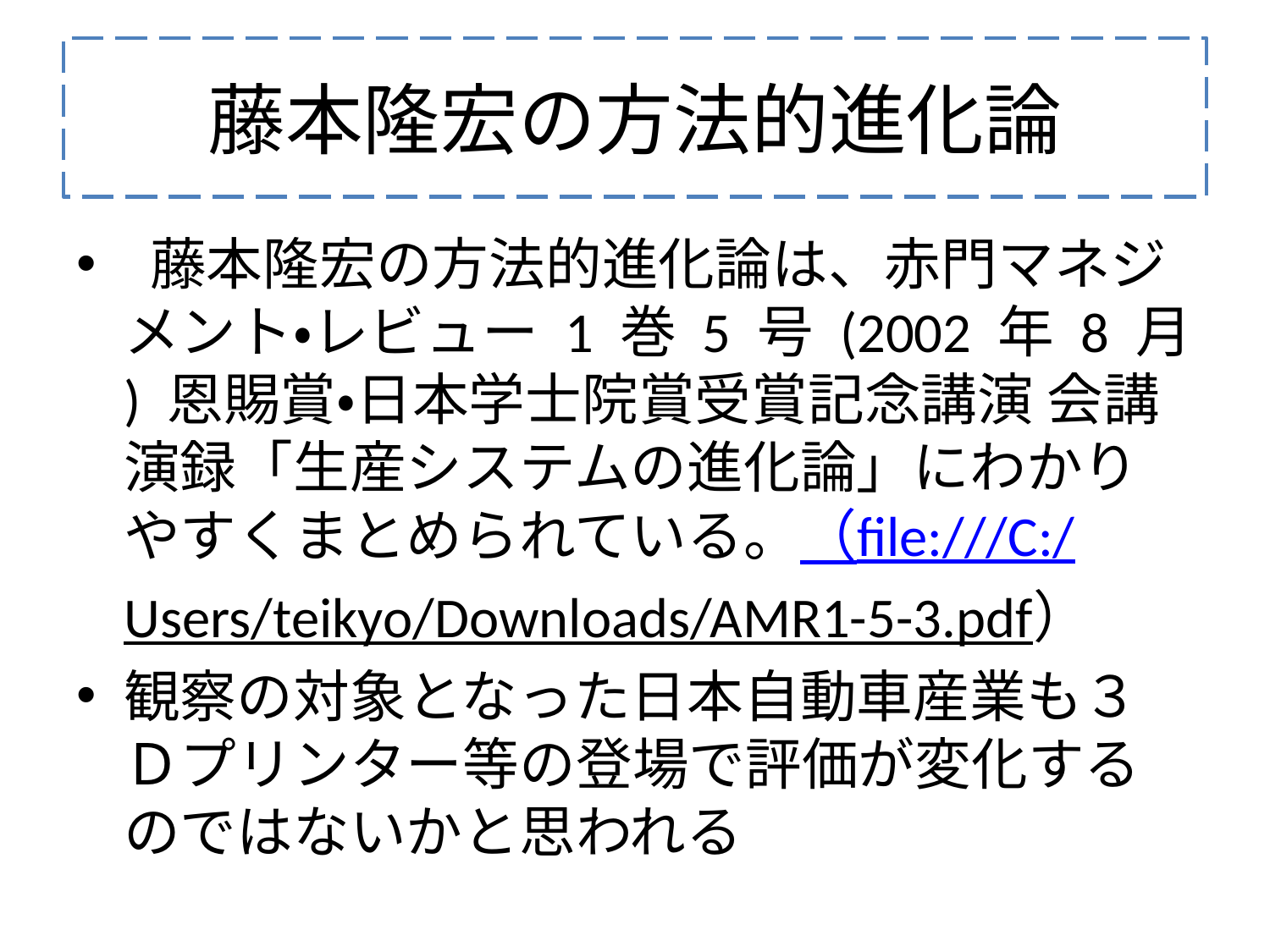

# 藤本隆宏の方法的進化論
 藤本隆宏の方法的進化論は、赤門マネジメント・レビュー 1 巻 5 号 (2002 年 8 月 ) 恩賜賞・日本学士院賞受賞記念講演 会講演録「生産システムの進化論」にわかりやすくまとめられている。（file:///C:/Users/teikyo/Downloads/AMR1-5-3.pdf）
観察の対象となった日本自動車産業も３Ｄプリンター等の登場で評価が変化するのではないかと思われる